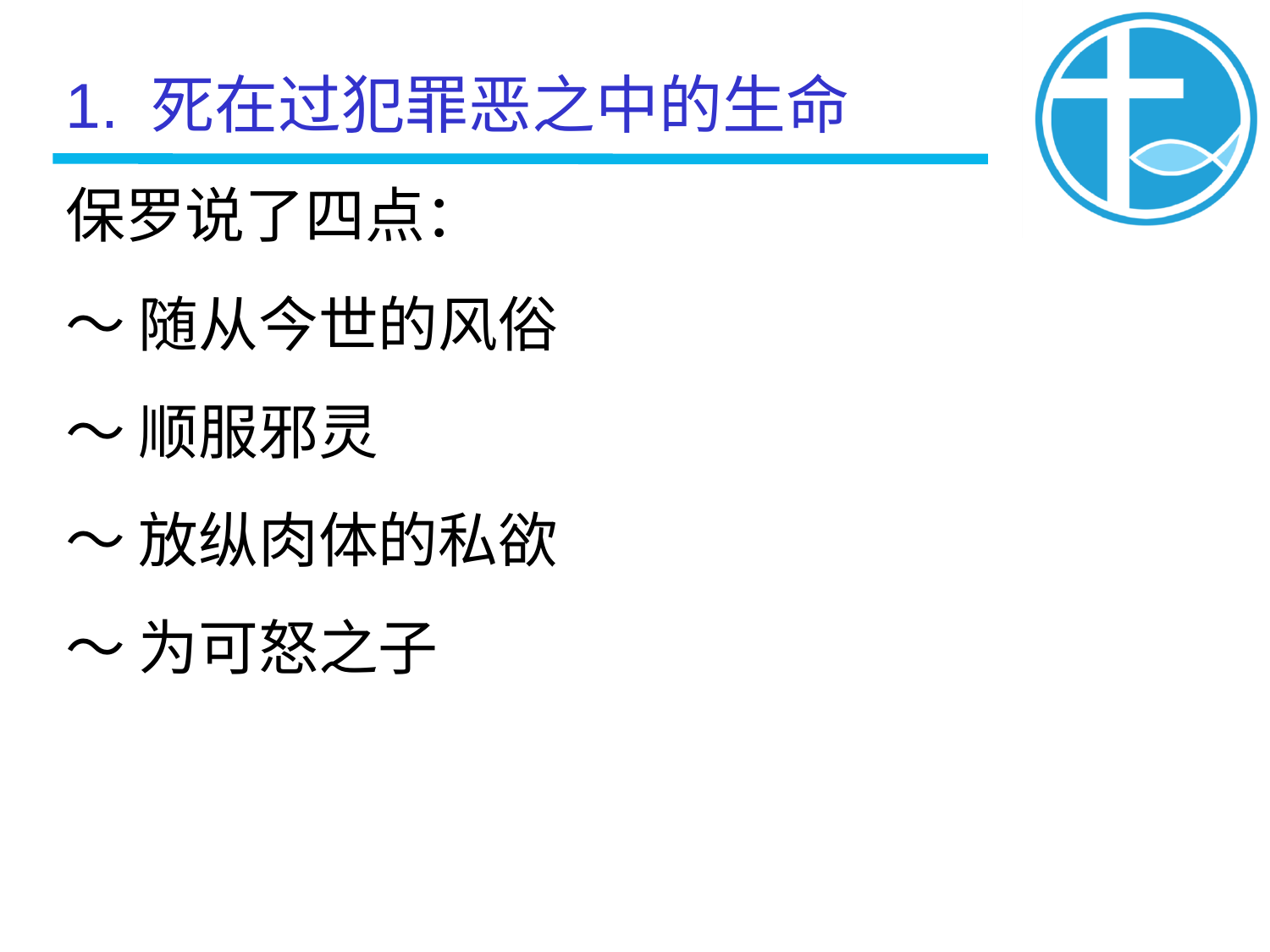

1. 死在过犯罪恶之中的生命
保罗说了四点：
～ 随从今世的风俗
～ 顺服邪灵
～ 放纵肉体的私欲
～ 为可怒之子